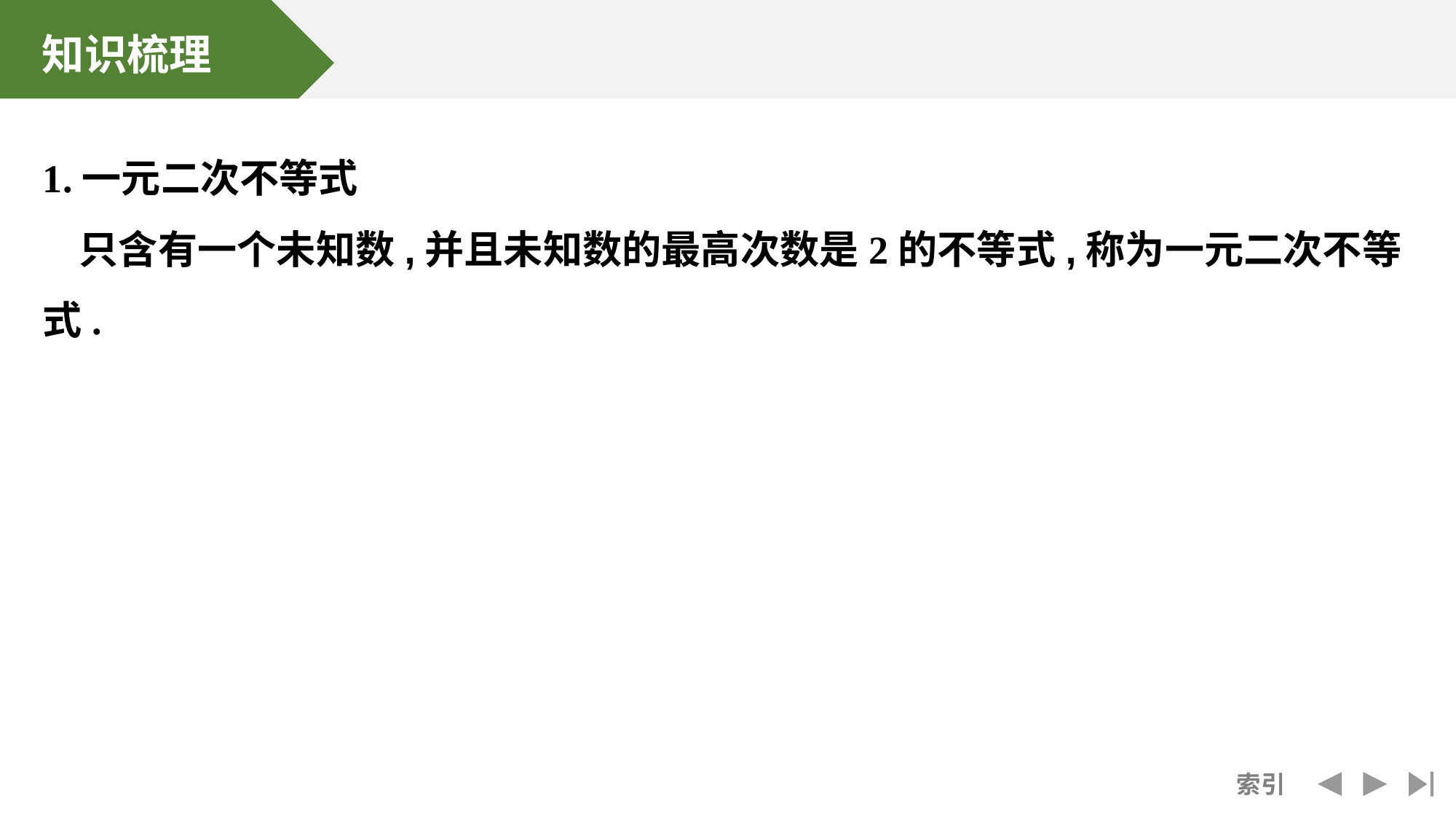

1.一元二次不等式
   只含有一个未知数,并且未知数的最高次数是2的不等式,称为一元二次不等式.